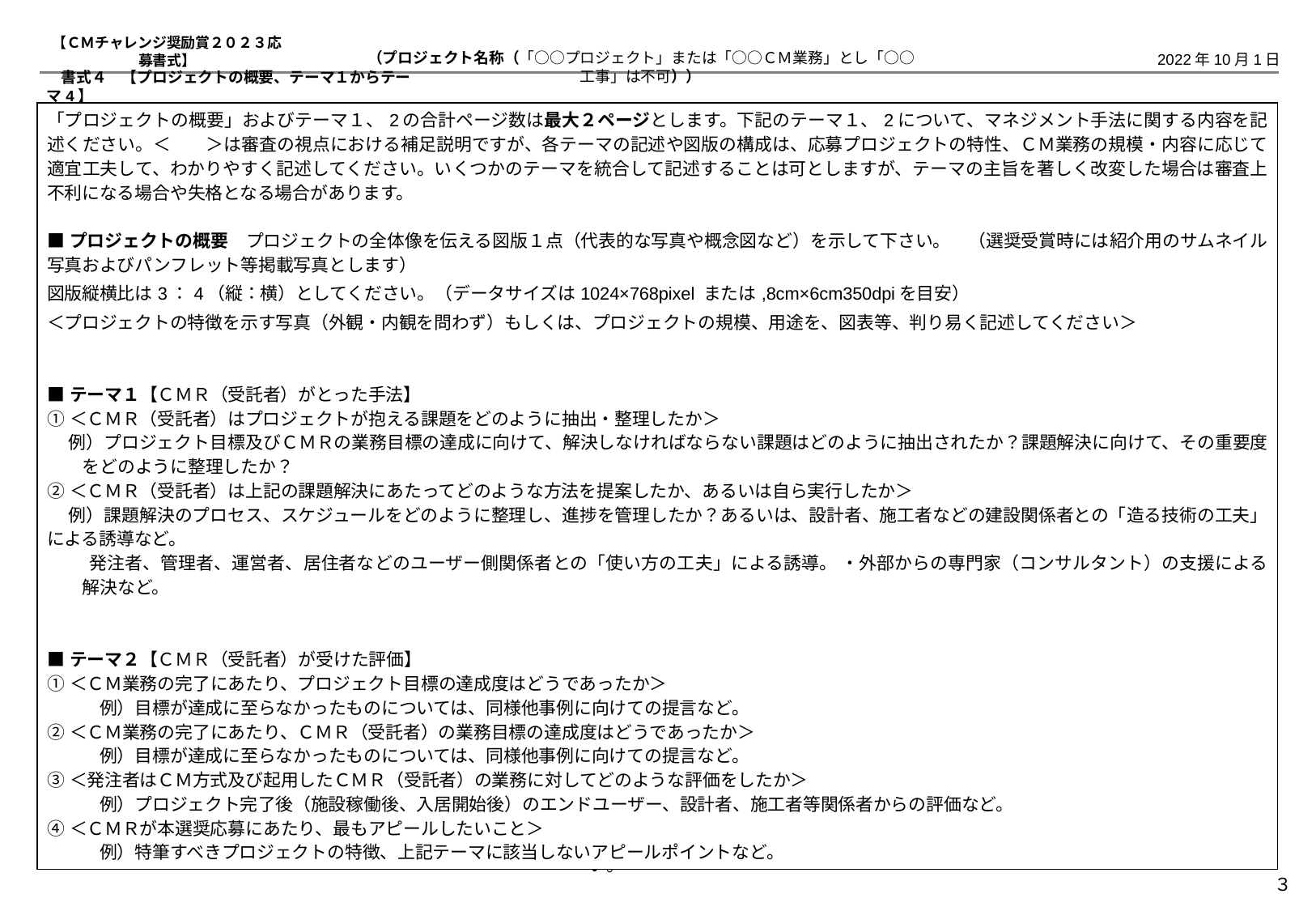

【ＣＭチャレンジ奨励賞２０２３応募書式】
（プロジェクト名称（「○○プロジェクト」または「○○ＣＭ業務」とし「○○工事」は不可））
2022年10月1日
書式４　【プロジェクトの概要、テーマ１からテーマ4】
| 「プロジェクトの概要」およびテーマ１、2の合計ページ数は最大２ページとします。下記のテーマ１、2について、マネジメント手法に関する内容を記述ください。＜　　＞は審査の視点における補足説明ですが、各テーマの記述や図版の構成は、応募プロジェクトの特性、ＣＭ業務の規模・内容に応じて適宜工夫して、わかりやすく記述してください。いくつかのテーマを統合して記述することは可としますが、テーマの主旨を著しく改変した場合は審査上不利になる場合や失格となる場合があります。 ■プロジェクトの概要　プロジェクトの全体像を伝える図版１点（代表的な写真や概念図など）を示して下さい。　（選奨受賞時には紹介用のサムネイル写真およびパンフレット等掲載写真とします） 図版縦横比は3：4（縦：横）としてください。（データサイズは1024×768pixel または,8cm×6cm350dpiを目安） ＜プロジェクトの特徴を示す写真（外観・内観を問わず）もしくは、プロジェクトの規模、用途を、図表等、判り易く記述してください＞ ■テーマ１【ＣＭＲ（受託者）がとった手法】 ①＜ＣＭＲ（受託者）はプロジェクトが抱える課題をどのように抽出・整理したか＞ 　 例）プロジェクト目標及びＣＭＲの業務目標の達成に向けて、解決しなければならない課題はどのように抽出されたか？課題解決に向けて、その重要度をどのように整理したか？ ②＜ＣＭＲ（受託者）は上記の課題解決にあたってどのような方法を提案したか、あるいは自ら実行したか＞ 　 例）課題解決のプロセス、スケジュールをどのように整理し、進捗を管理したか？あるいは、設計者、施工者などの建設関係者との「造る技術の工夫」による誘導など。 　 発注者、管理者、運営者、居住者などのユーザー側関係者との「使い方の工夫」による誘導。 ・外部からの専門家（コンサルタント）の支援による解決など。   ■テーマ２【ＣＭＲ（受託者）が受けた評価】 ①＜ＣＭ業務の完了にあたり、プロジェクト目標の達成度はどうであったか＞　　　　　　 　　　例）目標が達成に至らなかったものについては、同様他事例に向けての提言など。 ②＜ＣＭ業務の完了にあたり、ＣＭＲ（受託者）の業務目標の達成度はどうであったか＞ 　　　例）目標が達成に至らなかったものについては、同様他事例に向けての提言など。 ③＜発注者はＣＭ方式及び起用したＣＭＲ（受託者）の業務に対してどのような評価をしたか＞　 　　　例）プロジェクト完了後（施設稼働後、入居開始後）のエンドユーザー、設計者、施工者等関係者からの評価など。 ④＜ＣＭＲが本選奨応募にあたり、最もアピールしたいこと＞　　　　　　　　　　　　　　　　 　　　例）特筆すべきプロジェクトの特徴、上記テーマに該当しないアピールポイントなど。 |
| --- |
本文記入時の文字フォントはＭＳＰ明朝、サイズは１０．５ポイント以上として下さい。
３